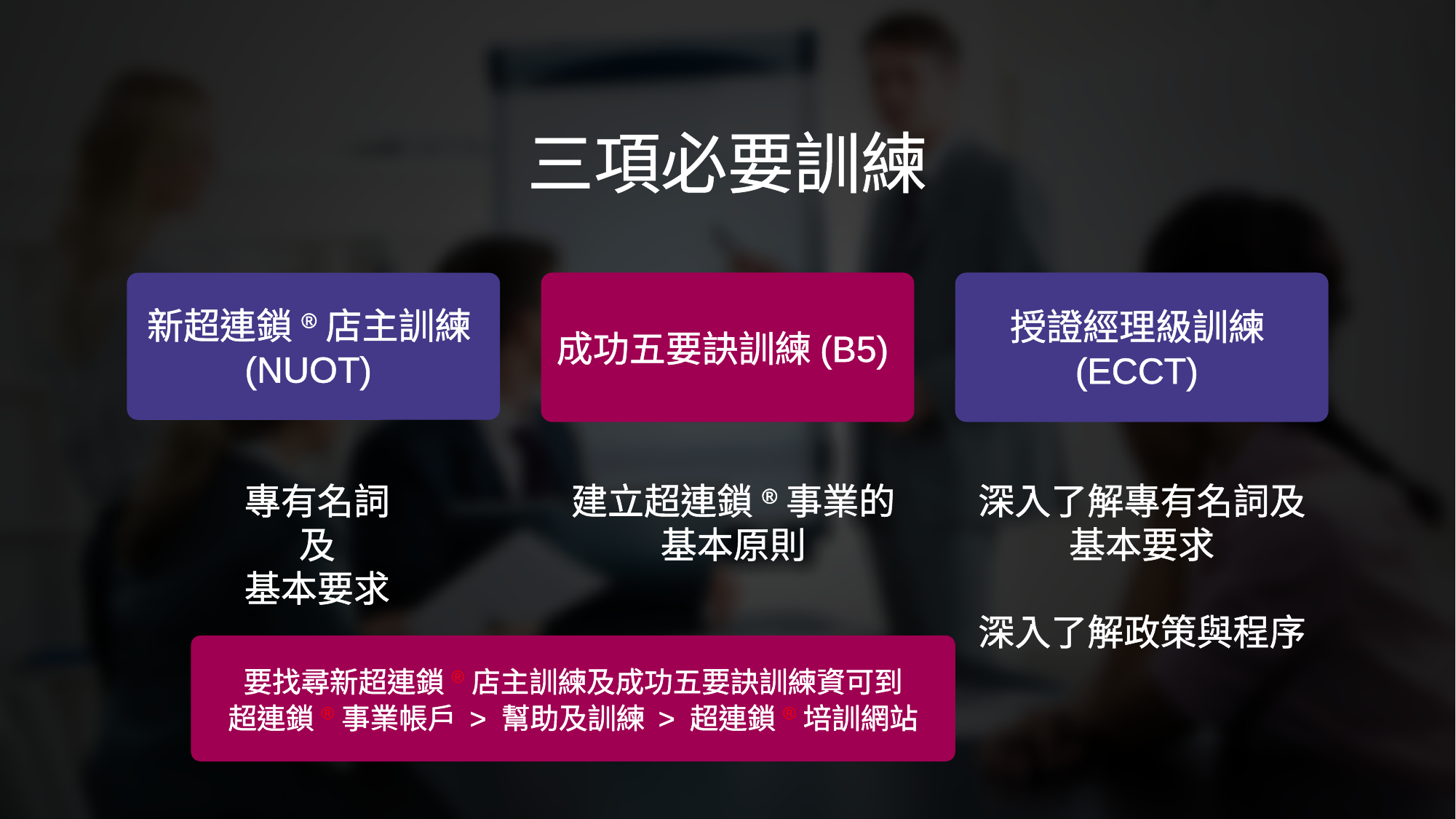

三項必要訓練
成功五要訣訓練(B5)
授證經理級訓練(ECCT)
新超連鎖®店主訓練(NUOT)
深入了解專有名詞及基本要求

深入了解政策與程序
建立超連鎖®事業的
基本原則
專有名詞
及
基本要求
要找尋新超連鎖®店主訓練及成功五要訣訓練資可到
超連鎖®事業帳戶 > 幫助及訓練 > 超連鎖®培訓網站